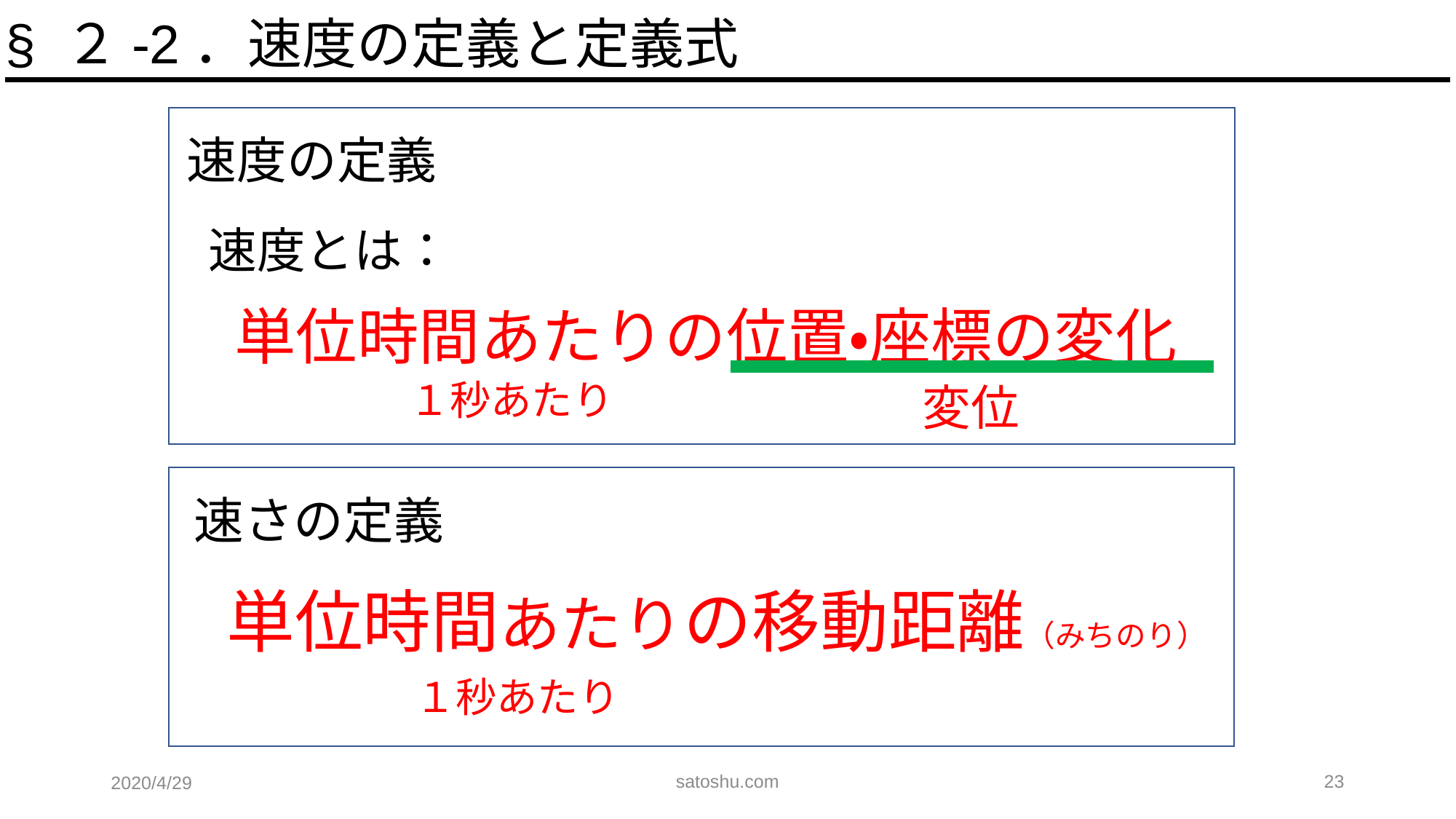

§ ２-2．速度の定義と定義式

速度の定義
速度とは：
単位時間あたりの位置・座標の変化

１秒あたり
変位

速さの定義
単位時間あたりの移動距離（みちのり）
１秒あたり
satoshu.com
23
2020/4/29